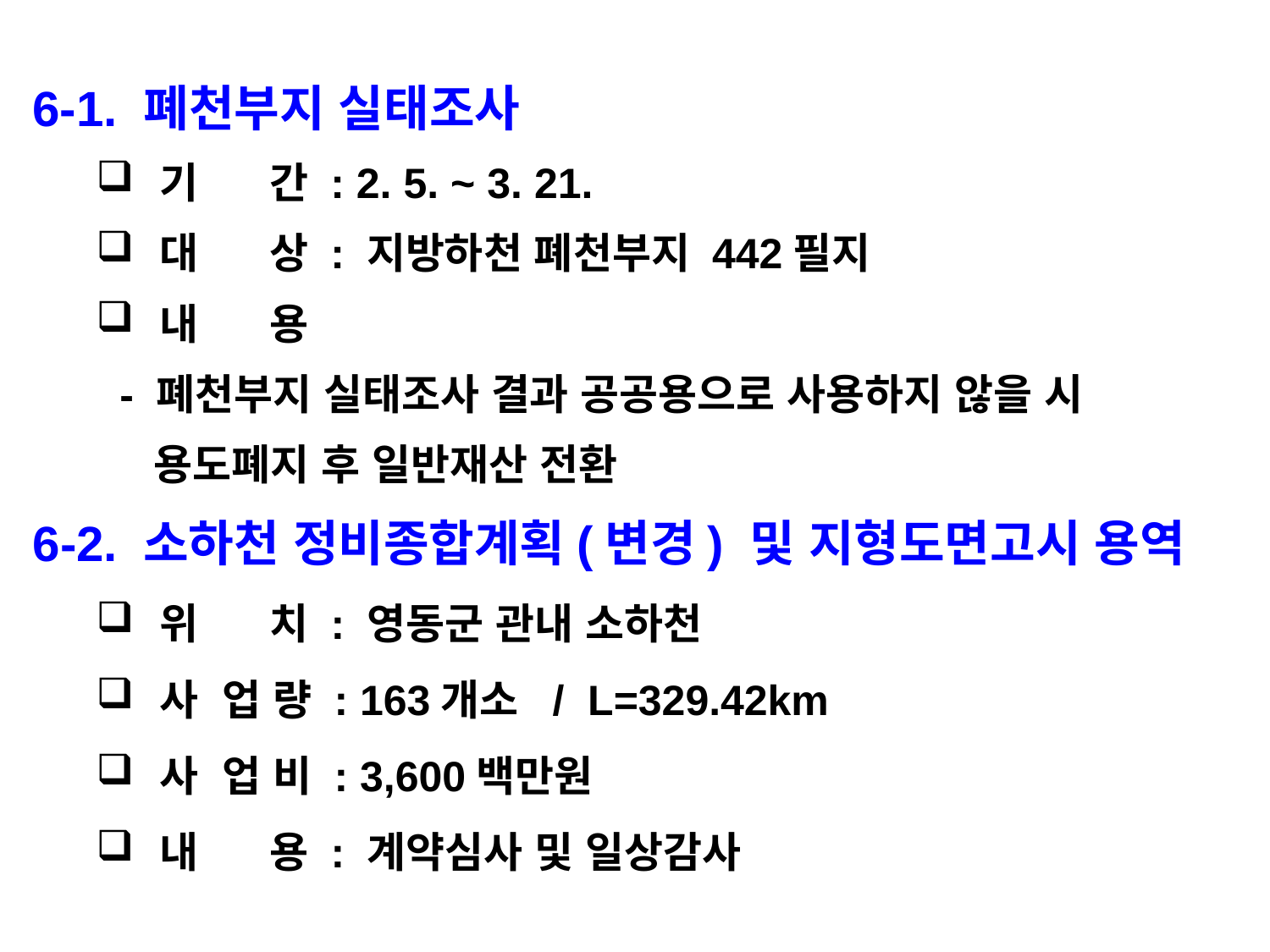

6-1. 폐천부지 실태조사
기      간 : 2. 5. ~ 3. 21.
대      상 : 지방하천 폐천부지 442필지
내      용
  - 폐천부지 실태조사 결과 공공용으로 사용하지 않을 시
    용도폐지 후 일반재산 전환
6-2. 소하천 정비종합계획(변경) 및 지형도면고시 용역
위      치 : 영동군 관내 소하천
사  업 량 : 163개소  /  L=329.42km
사  업 비 : 3,600백만원
내      용 : 계약심사 및 일상감사